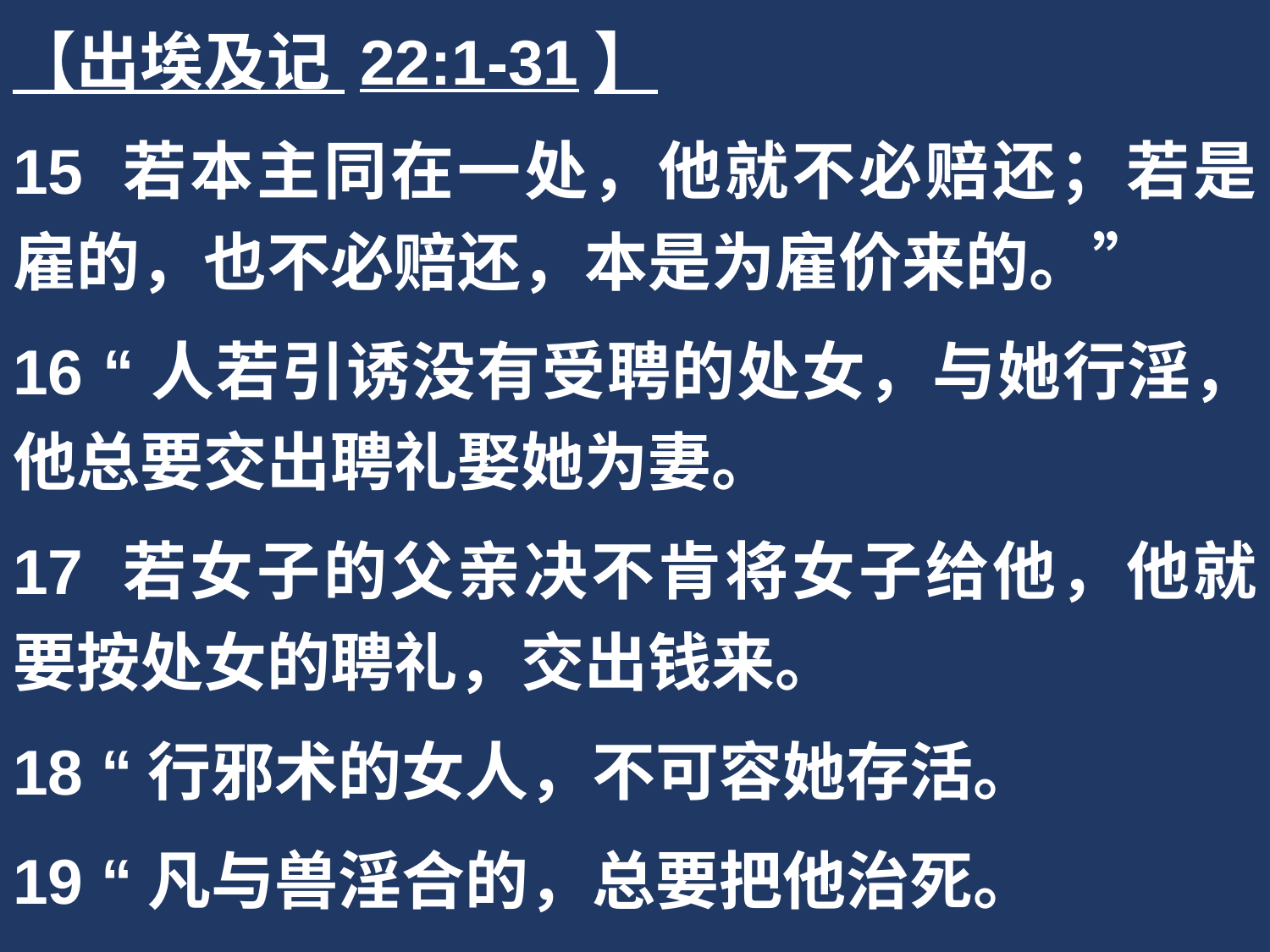

【出埃及记 22:1-31】
15 若本主同在一处，他就不必赔还；若是雇的，也不必赔还，本是为雇价来的。”
16 “人若引诱没有受聘的处女，与她行淫，他总要交出聘礼娶她为妻。
17 若女子的父亲决不肯将女子给他，他就要按处女的聘礼，交出钱来。
18 “行邪术的女人，不可容她存活。
19 “凡与兽淫合的，总要把他治死。